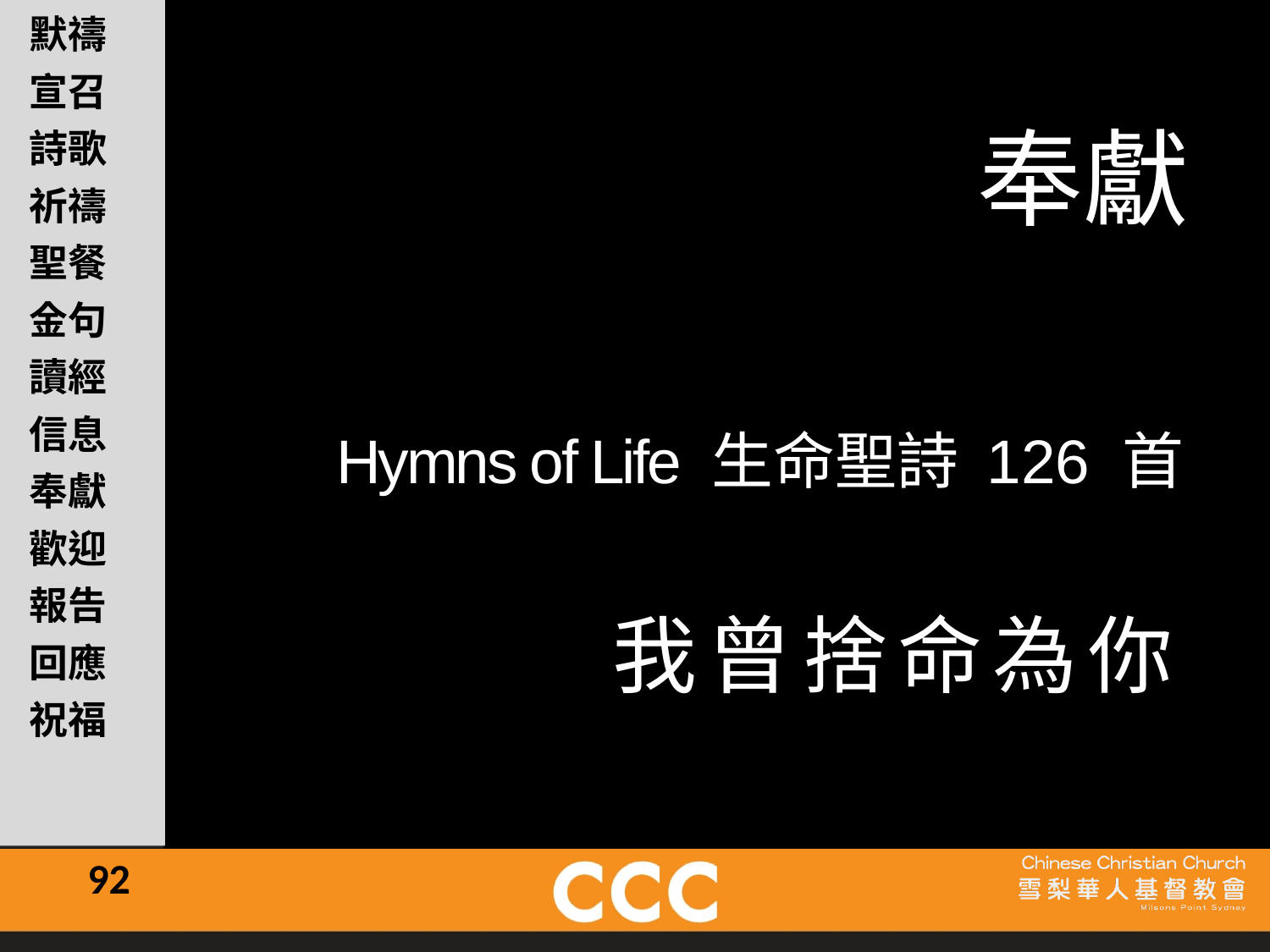

奉獻
Hymns of Life 生命聖詩 126 首
我曾捨命為你
92